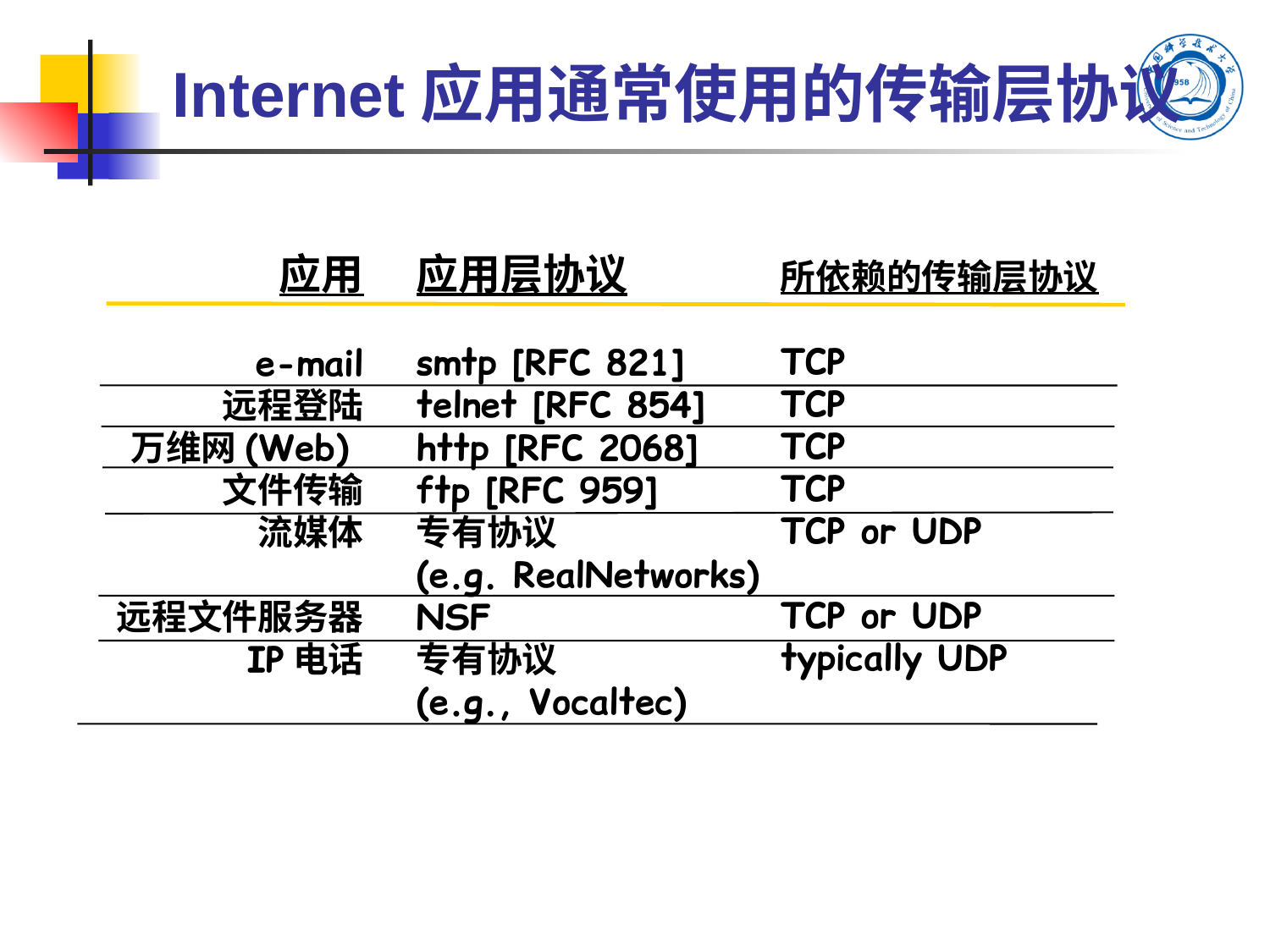

# Internet应用通常使用的传输层协议

应用层协议

smtp [RFC 821]
telnet [RFC 854]
http [RFC 2068]
ftp [RFC 959]
专有协议
(e.g. RealNetworks)
NSF
专有协议
(e.g., Vocaltec)
应用

e-mail
远程登陆
万维网(Web)
文件传输
流媒体

远程文件服务器
IP电话

所依赖的传输层协议

TCP
TCP
TCP
TCP
TCP or UDP

TCP or UDP
typically UDP